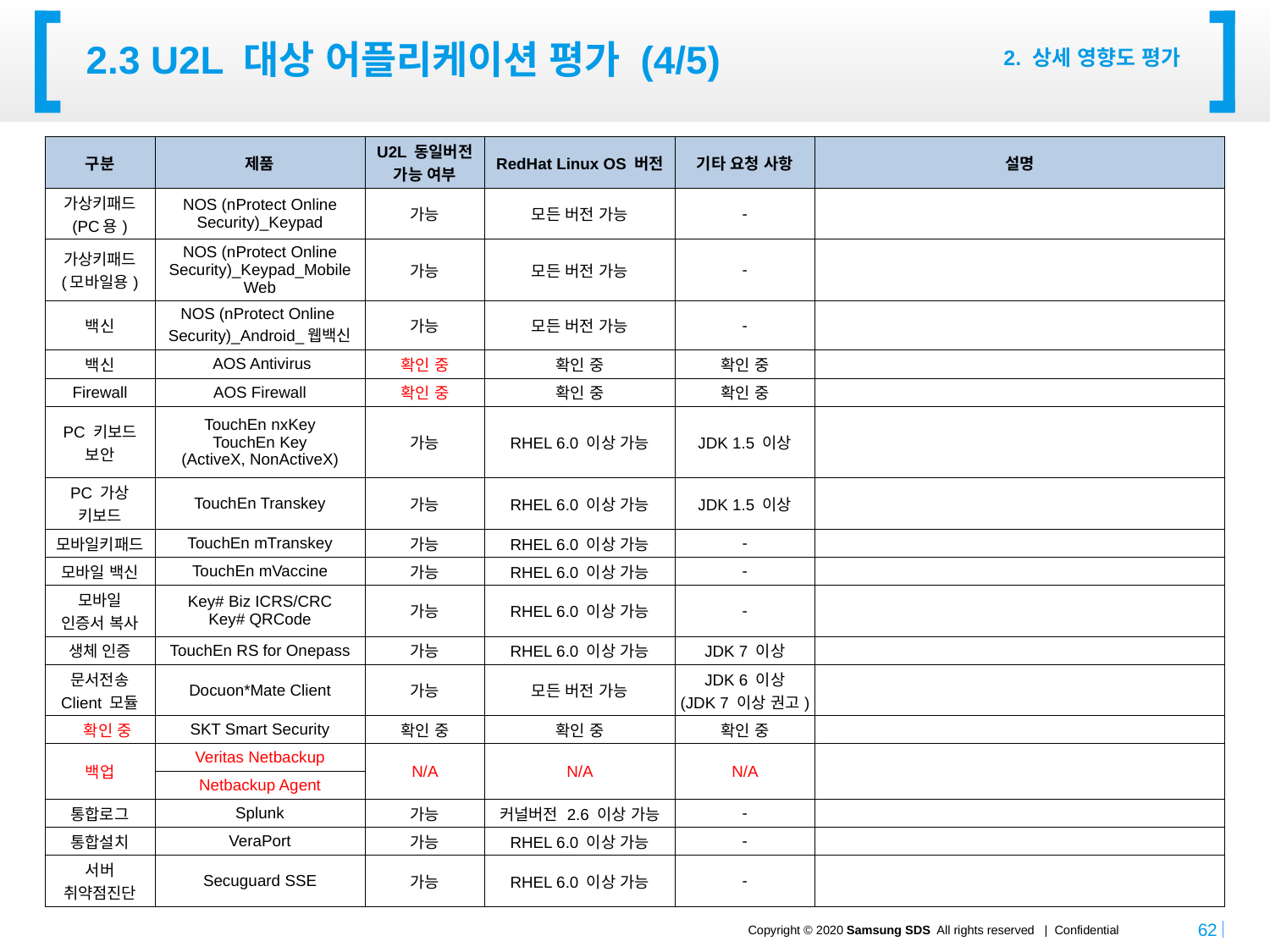

# 2.3 U2L 대상 어플리케이션 평가 (4/5)
2. 상세 영향도 평가
| 구분 | 제품 | U2L 동일버전 가능 여부 | RedHat Linux OS 버전 | 기타 요청 사항 | 설명 |
| --- | --- | --- | --- | --- | --- |
| 가상키패드 (PC용) | NOS (nProtect Online Security)\_Keypad | 가능 | 모든 버전 가능 | - |  |
| 가상키패드 (모바일용) | NOS (nProtect Online Security)\_Keypad\_Mobile Web | 가능 | 모든 버전 가능 | - |  |
| 백신 | NOS (nProtect Online Security)\_Android\_웹백신 | 가능 | 모든 버전 가능 | - |  |
| 백신 | AOS Antivirus | 확인 중 | 확인 중 | 확인 중 |  |
| Firewall | AOS Firewall | 확인 중 | 확인 중 | 확인 중 |  |
| PC 키보드 보안 | TouchEn nxKey TouchEn Key (ActiveX, NonActiveX) | 가능 | RHEL 6.0 이상 가능 | JDK 1.5 이상 |  |
| PC 가상 키보드 | TouchEn Transkey | 가능 | RHEL 6.0 이상 가능 | JDK 1.5 이상 |  |
| 모바일키패드 | TouchEn mTranskey | 가능 | RHEL 6.0 이상 가능 | - |  |
| 모바일 백신 | TouchEn mVaccine | 가능 | RHEL 6.0 이상 가능 | - |  |
| 모바일 인증서 복사 | Key# Biz ICRS/CRC Key# QRCode | 가능 | RHEL 6.0 이상 가능 | - |  |
| 생체 인증 | TouchEn RS for Onepass | 가능 | RHEL 6.0 이상 가능 | JDK 7 이상 |  |
| 문서전송 Client 모듈 | Docuon\*Mate Client | 가능 | 모든 버전 가능 | JDK 6 이상 (JDK 7 이상 권고) |  |
| 확인 중 | SKT Smart Security | 확인 중 | 확인 중 | 확인 중 |  |
| 백업 | Veritas Netbackup | N/A | N/A | N/A |  |
|  | Netbackup Agent |  |  |  |  |
| 통합로그 | Splunk | 가능 | 커널버전 2.6 이상 가능 | - |  |
| 통합설치 | VeraPort | 가능 | RHEL 6.0 이상 가능 | - |  |
| 서버 취약점진단 | Secuguard SSE | 가능 | RHEL 6.0 이상 가능 | - |  |